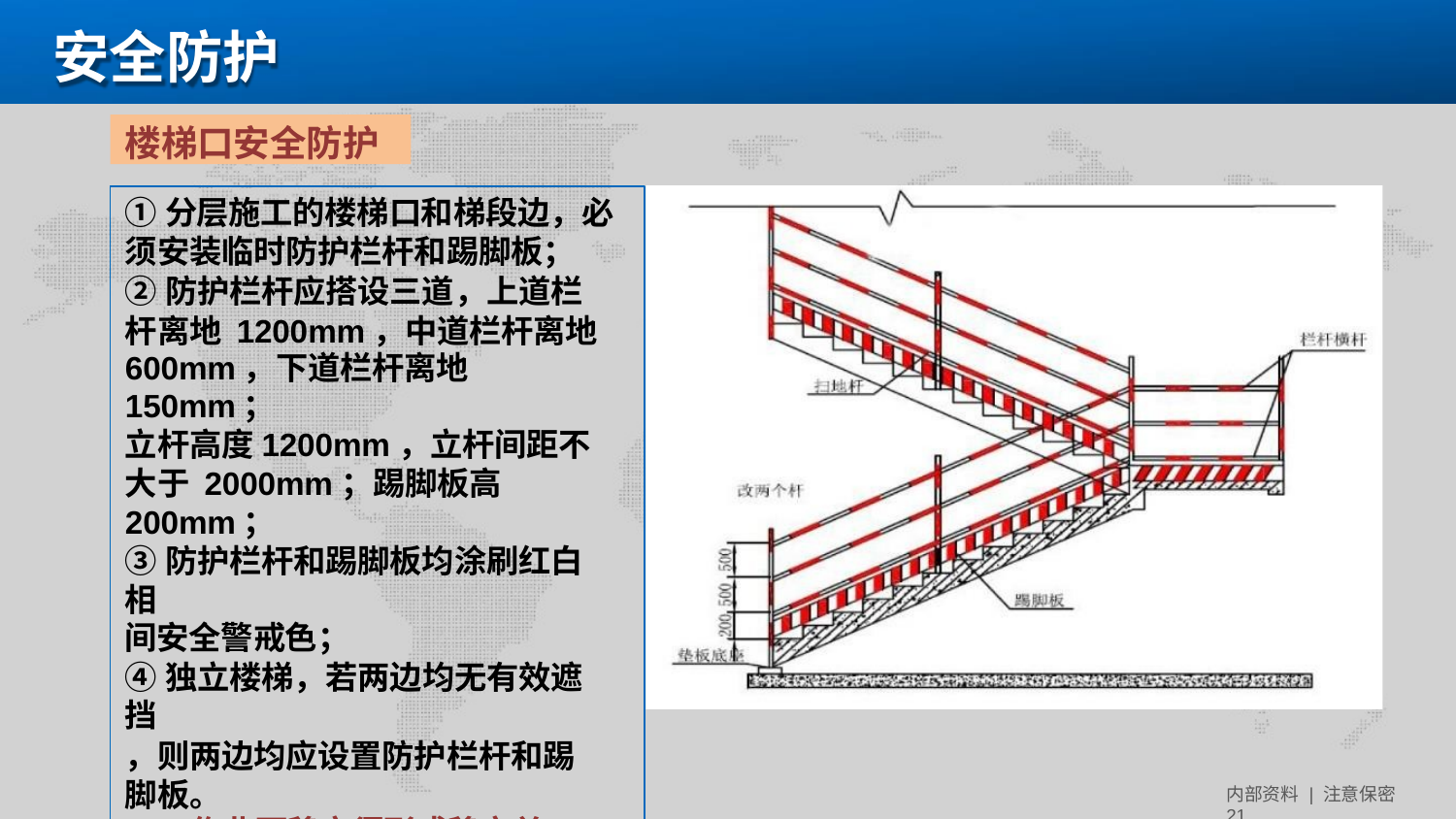

# 安全防护
楼梯口安全防护
①分层施工的楼梯口和梯段边，必
须安装临时防护栏杆和踢脚板；
②防护栏杆应搭设三道，上道栏 杆离地 1200mm，中道栏杆离地
600mm，下道栏杆离地 150mm；
立杆高度1200mm，立杆间距不 大于 2000mm；踢脚板高 200mm；
③防护栏杆和踢脚板均涂刷红白相
间安全警戒色；
④独立楼梯，若两边均无有效遮挡
，则两边均应设置防护栏杆和踢 脚板。
 作业面移交须形成移交单

内部资料 | 注意保密 21